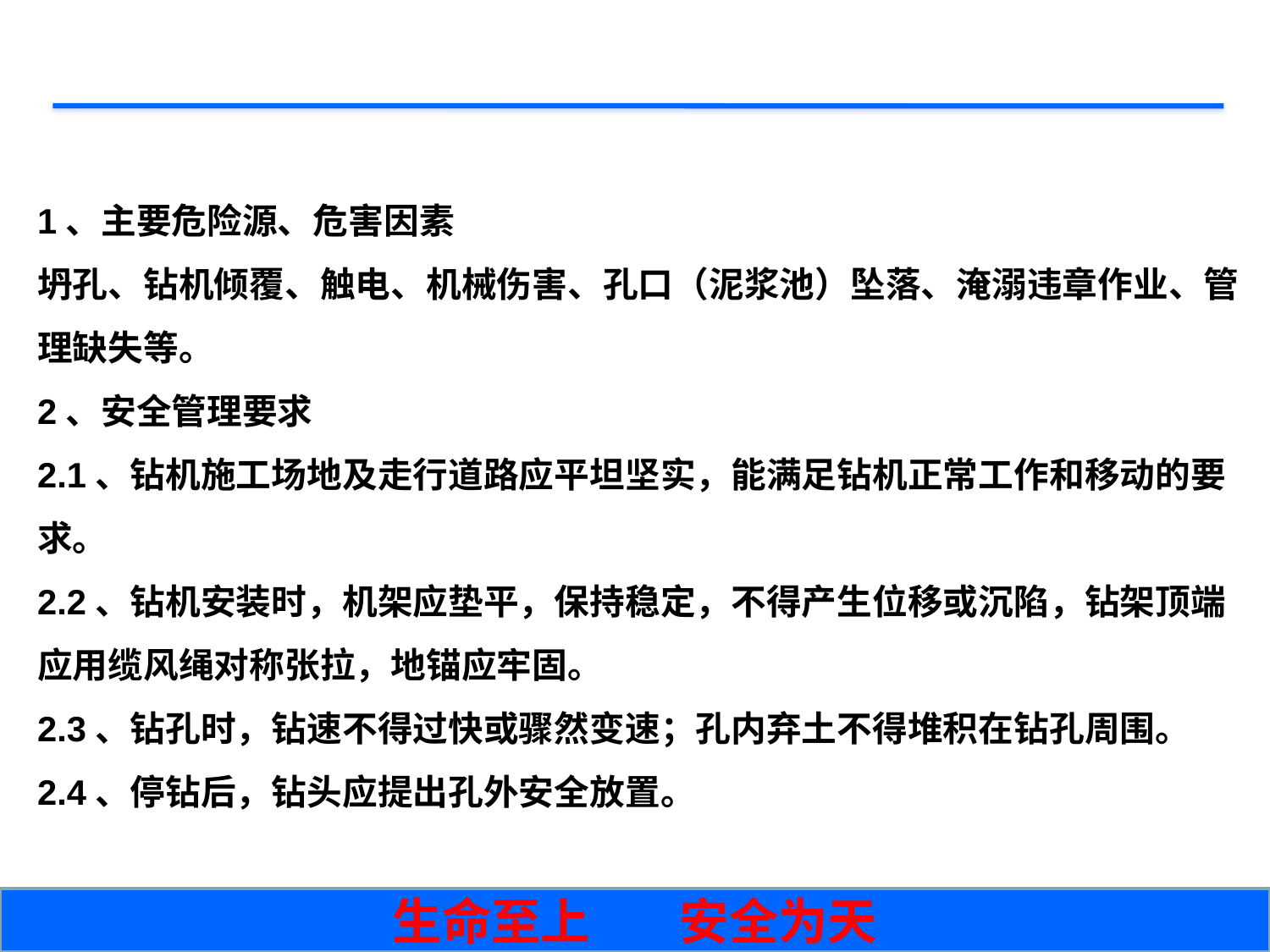

第三节   钻孔桩
1、主要危险源、危害因素
坍孔、钻机倾覆、触电、机械伤害、孔口（泥浆池）坠落、淹溺违章作业、管理缺失等。
2、安全管理要求
2.1、钻机施工场地及走行道路应平坦坚实，能满足钻机正常工作和移动的要求。
2.2、钻机安装时，机架应垫平，保持稳定，不得产生位移或沉陷，钻架顶端应用缆风绳对称张拉，地锚应牢固。
2.3、钻孔时，钻速不得过快或骤然变速；孔内弃土不得堆积在钻孔周围。
2.4、停钻后，钻头应提出孔外安全放置。